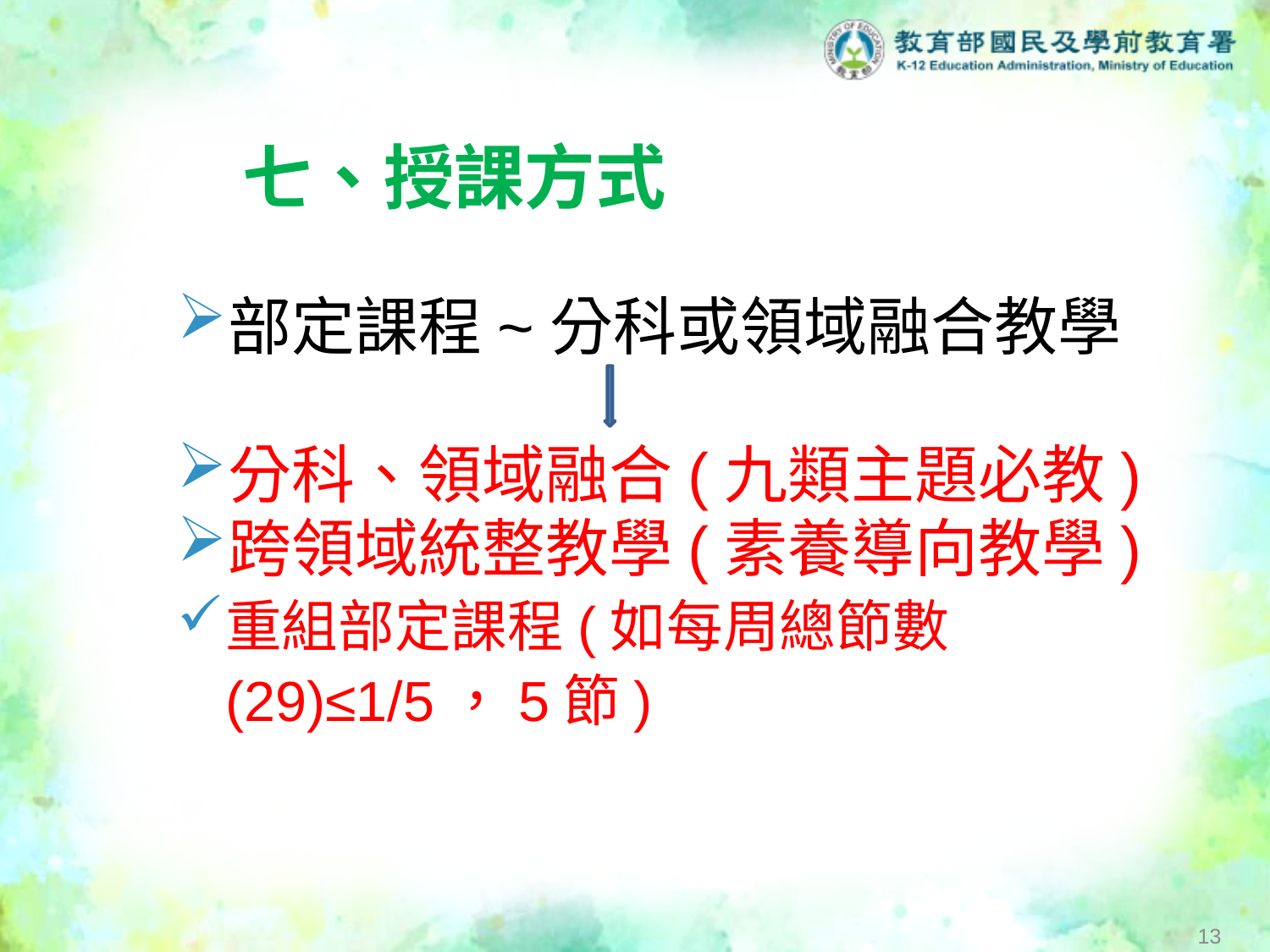

# 七、授課方式
部定課程~分科或領域融合教學

分科、領域融合(九類主題必教)
跨領域統整教學(素養導向教學)
重組部定課程(如每周總節數(29)≤1/5，5節)

13